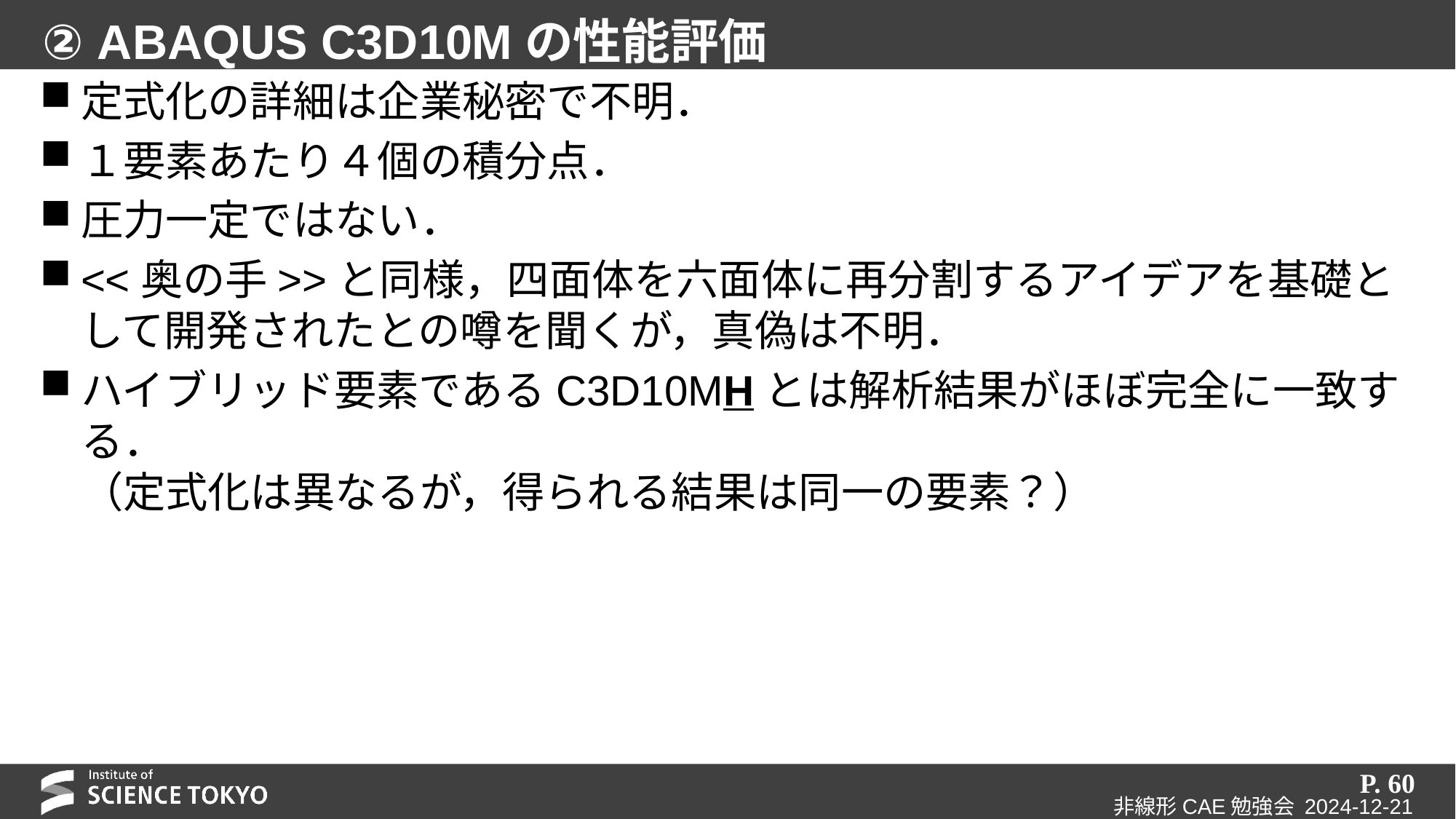

# ② ABAQUS C3D10Mの性能評価
定式化の詳細は企業秘密で不明．
１要素あたり４個の積分点．
圧力一定ではない．
<<奥の手>>と同様，四面体を六面体に再分割するアイデアを基礎として開発されたとの噂を聞くが，真偽は不明．
ハイブリッド要素であるC3D10MHとは解析結果がほぼ完全に一致する．
（定式化は異なるが，得られる結果は同一の要素？）

P. 60